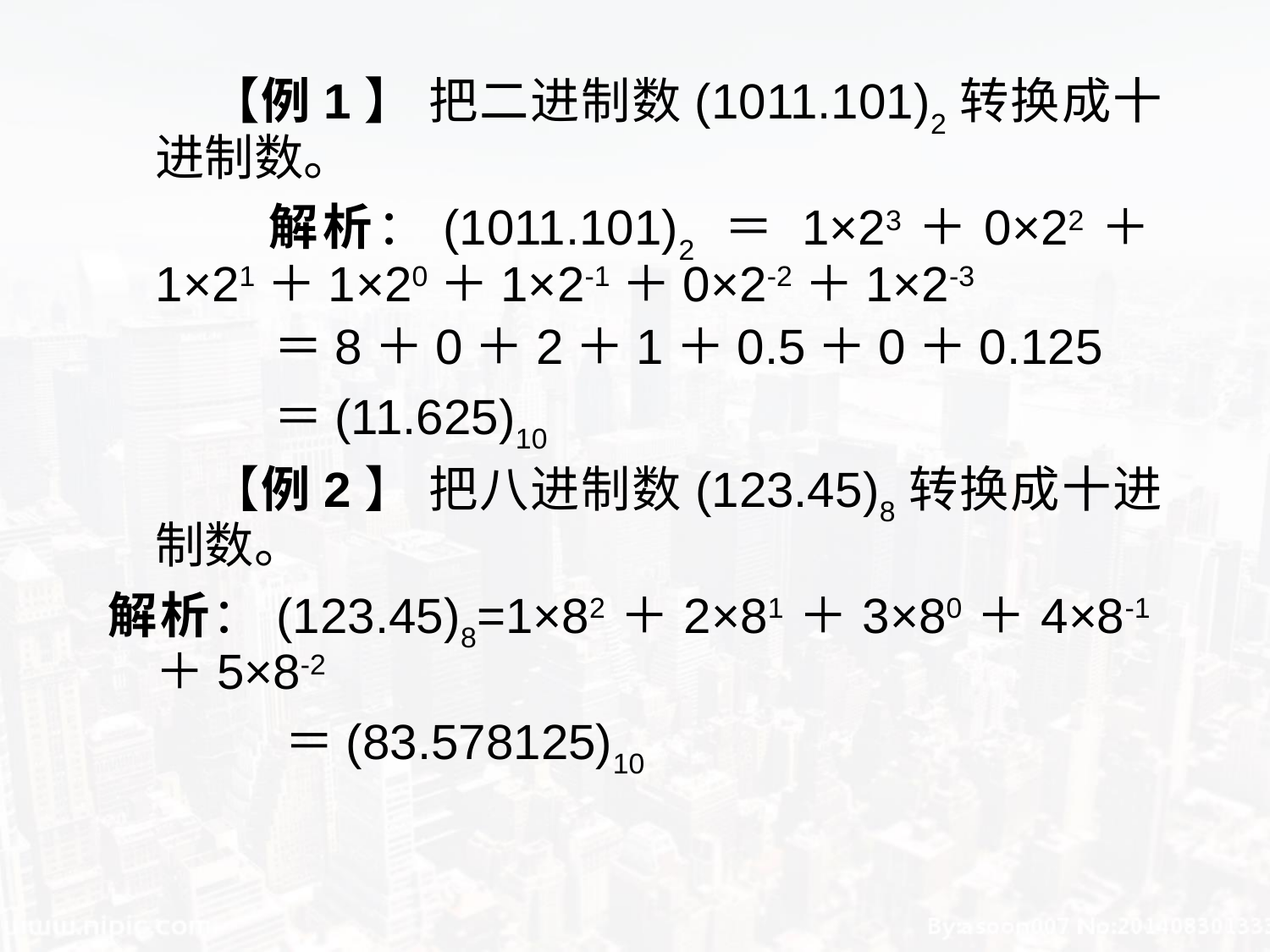

【例1】 把二进制数(1011.101)2转换成十进制数。
         解析：(1011.101)2 ＝ 1×23＋0×22＋1×21＋1×20＋1×2-1＋0×2-2＋1×2-3
              ＝8＋0＋2＋1＋0.5＋0＋0.125
              ＝(11.625)10
       【例2】 把八进制数(123.45)8转换成十进制数。
解析：(123.45)8=1×82＋2×81＋3×80＋4×8-1＋5×8-2
               ＝(83.578125)10

32